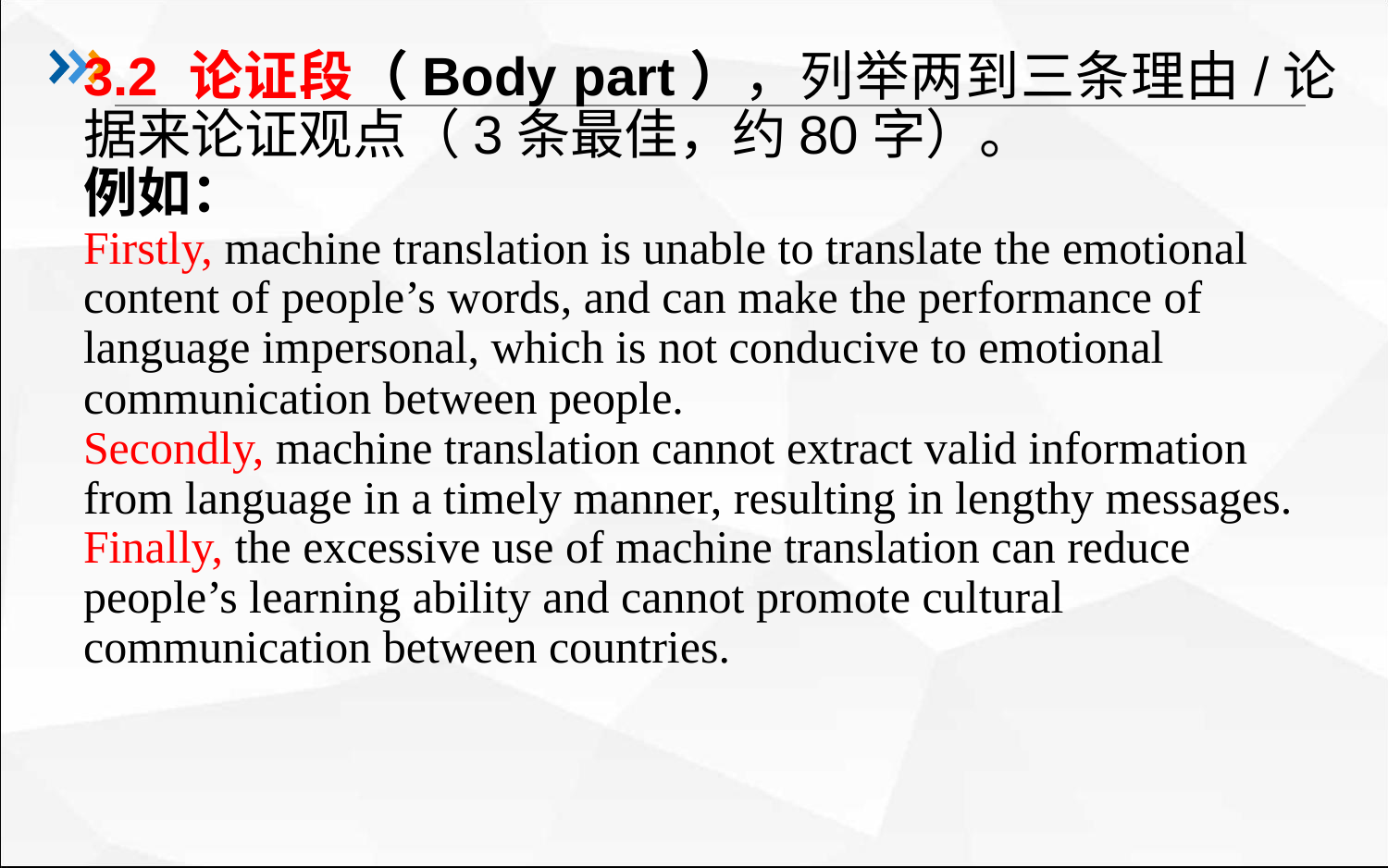

#
3.2 论证段（Body part），列举两到三条理由/论据来论证观点（3条最佳，约80字）。
例如：
Firstly, machine translation is unable to translate the emotional content of people’s words, and can make the performance of language impersonal, which is not conducive to emotional communication between people.
Secondly, machine translation cannot extract valid information from language in a timely manner, resulting in lengthy messages.
Finally, the excessive use of machine translation can reduce people’s learning ability and cannot promote cultural communication between countries.